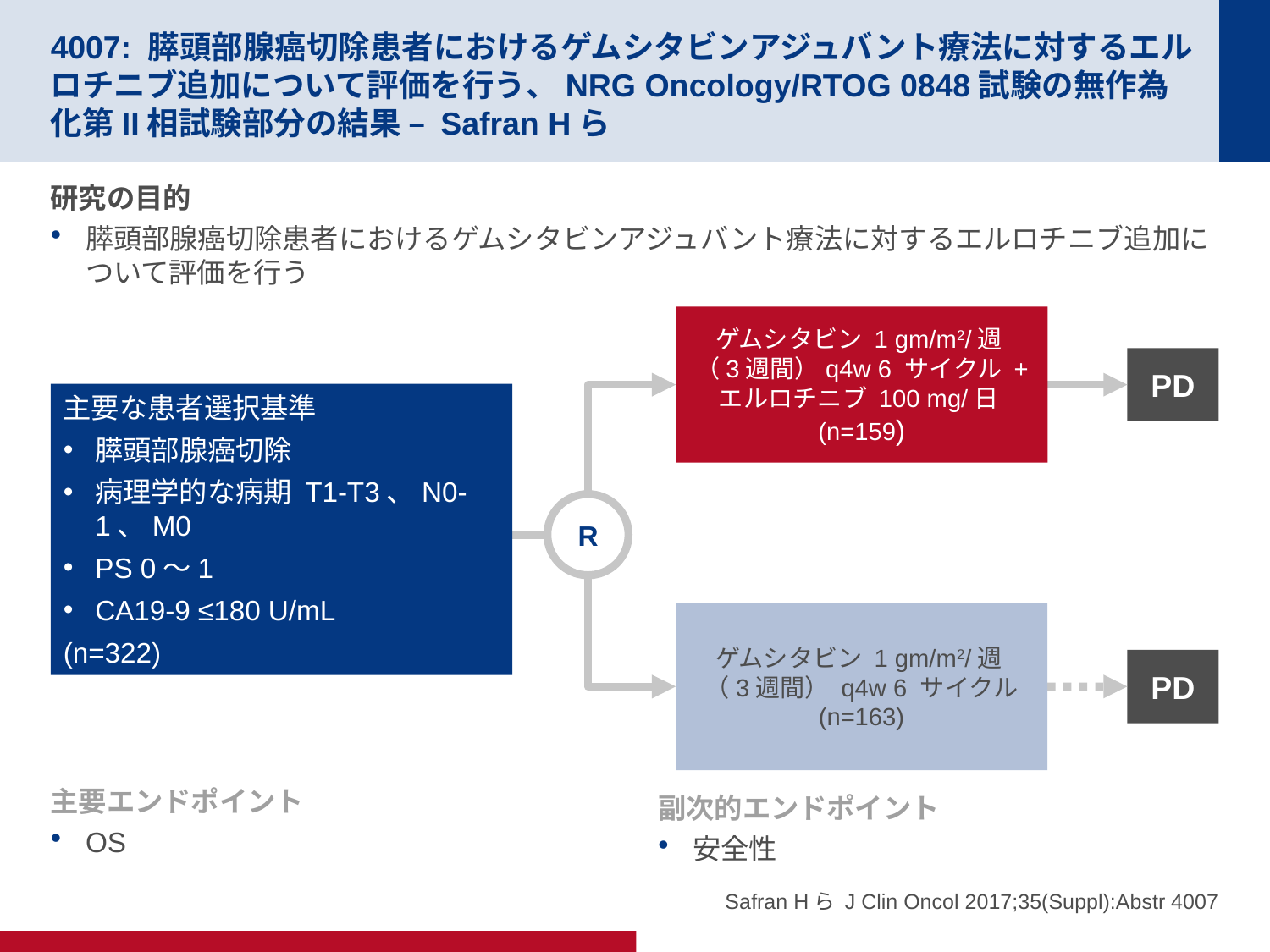

# 4007: 膵頭部腺癌切除患者におけるゲムシタビンアジュバント療法に対するエルロチニブ追加について評価を行う、NRG Oncology/RTOG 0848試験の無作為化第II相試験部分の結果 – Safran Hら
研究の目的
膵頭部腺癌切除患者におけるゲムシタビンアジュバント療法に対するエルロチニブ追加について評価を行う
ゲムシタビン 1 gm/m2/週
（3週間）q4w 6 サイクル + エルロチニブ 100 mg/日
(n=159)
PD
主要な患者選択基準
膵頭部腺癌切除
病理学的な病期 T1-T3、N0-1、M0
PS 0～1
CA19-9 ≤180 U/mL
(n=322)
R
ゲムシタビン 1 gm/m2/週
（3週間） q4w 6 サイクル (n=163)
PD
主要エンドポイント
OS

副次的エンドポイント
安全性
Safran Hら J Clin Oncol 2017;35(Suppl):Abstr 4007